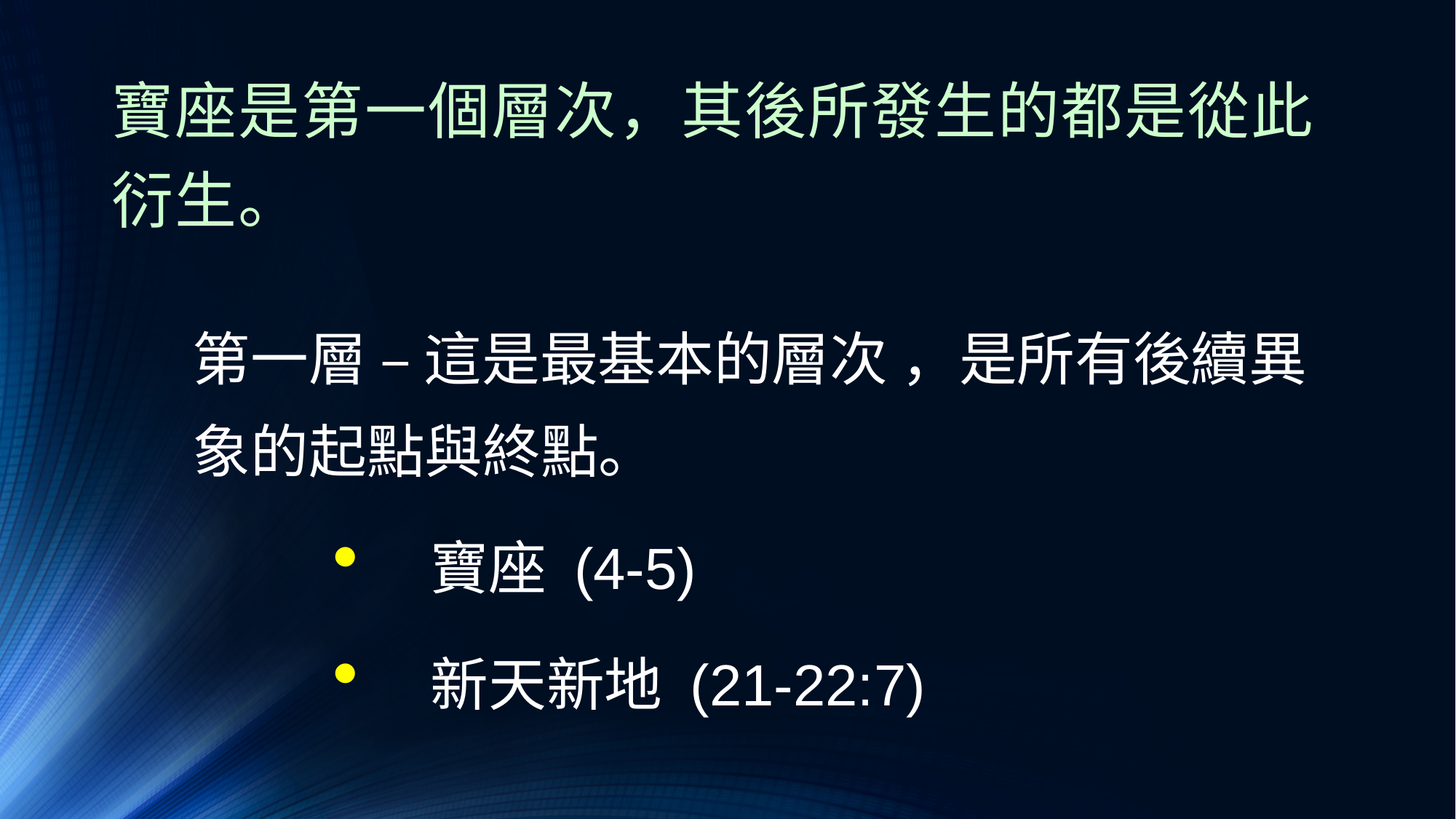

# 寶座是第一個層次，其後所發生的都是從此衍生。
第一層 – 這是最基本的層次 ，是所有後續異象的起點與終點。
寶座 (4-5)
新天新地 (21-22:7)